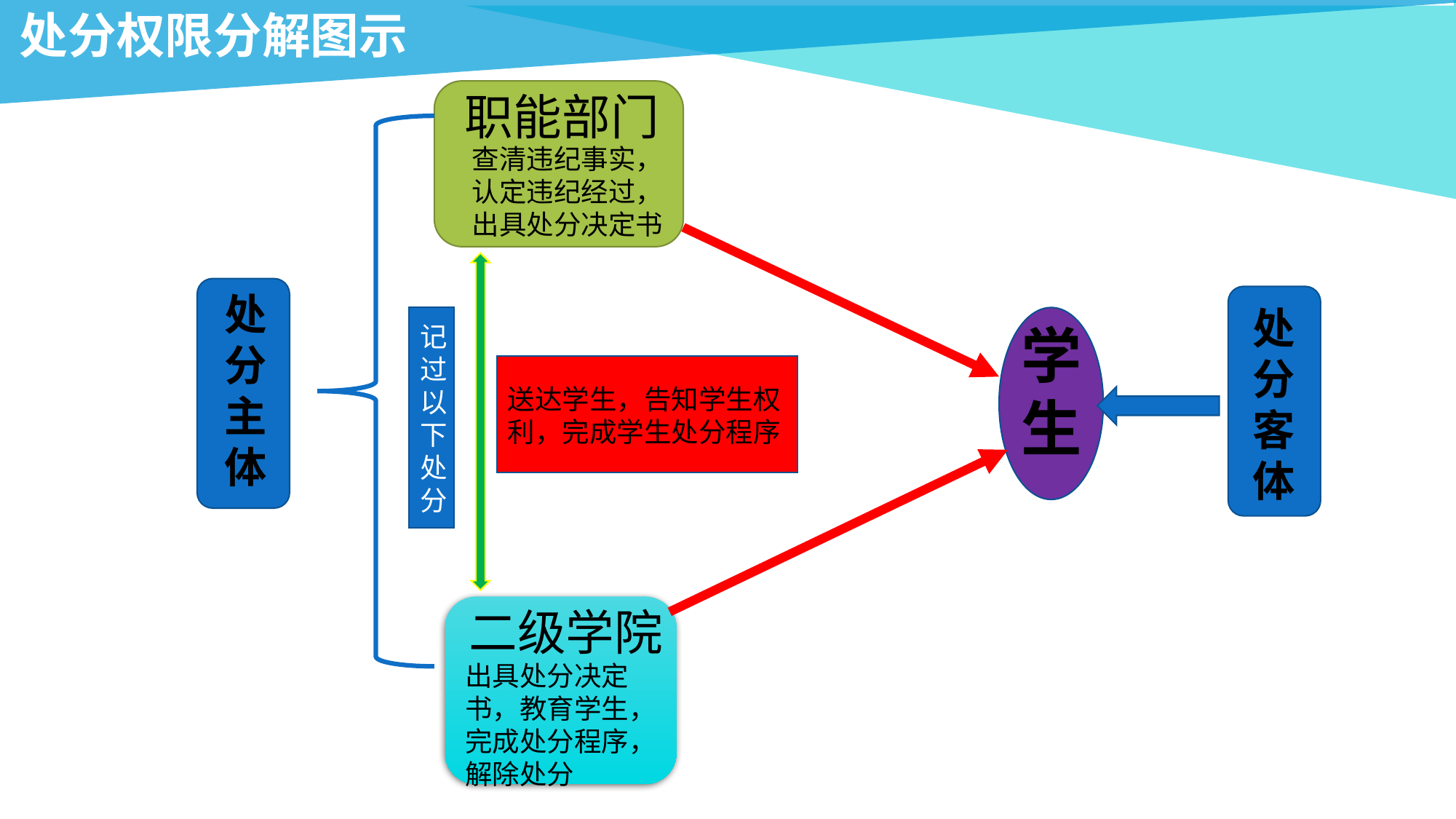

处分权限分解图示

职能部门

查清违纪事实，
认定违纪经过，
出具处分决定书

处分主体

处分客体
记过以下处分

学生

送达学生，告知学生权利，完成学生处分程序

二级学院

出具处分决定书，教育学生，完成处分程序，解除处分